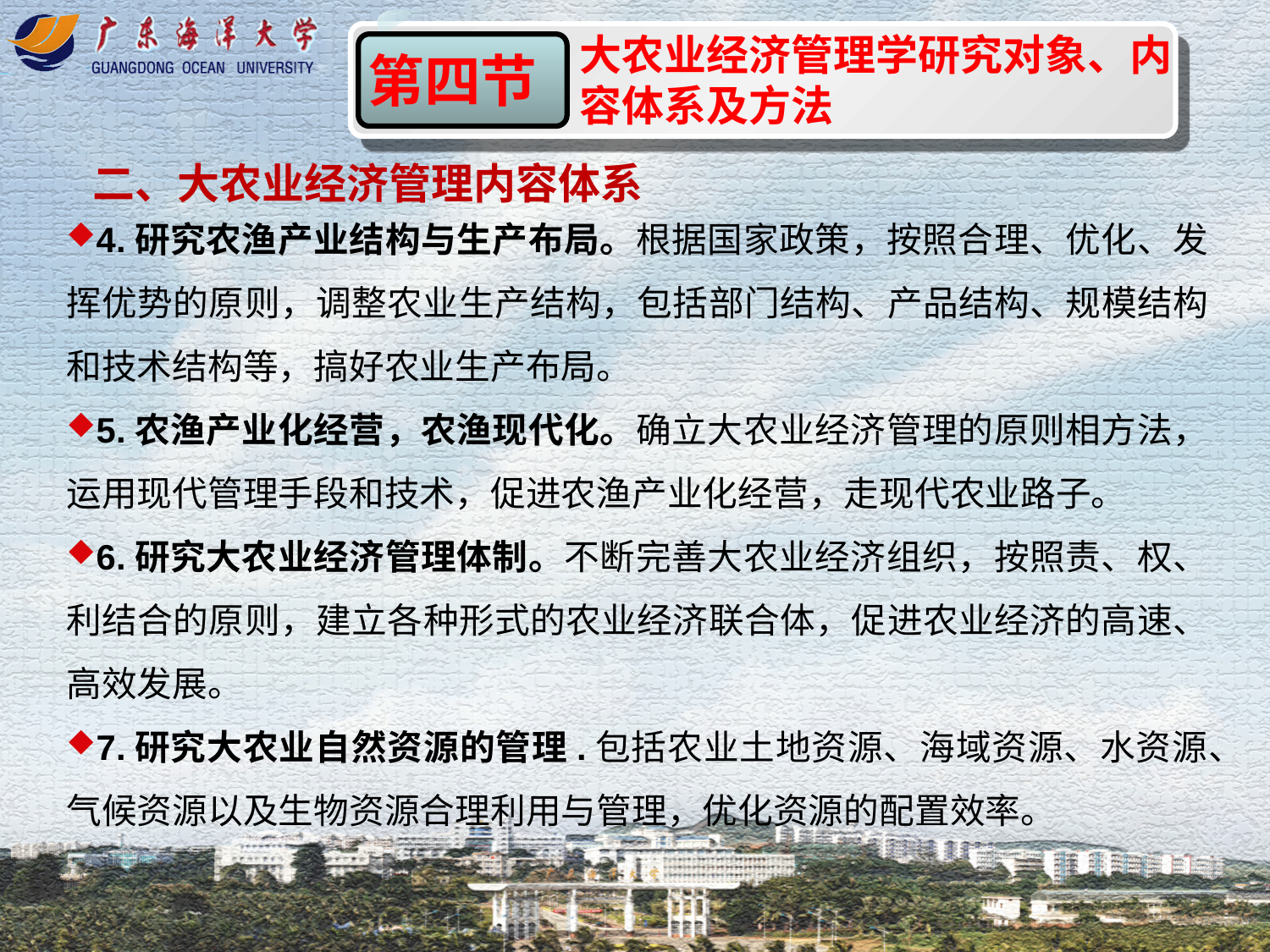

大农业经济管理学研究对象、内容体系及方法

第四节
二、大农业经济管理内容体系
4.研究农渔产业结构与生产布局。根据国家政策，按照合理、优化、发挥优势的原则，调整农业生产结构，包括部门结构、产品结构、规模结构和技术结构等，搞好农业生产布局。
5.农渔产业化经营，农渔现代化。确立大农业经济管理的原则相方法，运用现代管理手段和技术，促进农渔产业化经营，走现代农业路子。
6.研究大农业经济管理体制。不断完善大农业经济组织，按照责、权、利结合的原则，建立各种形式的农业经济联合体，促进农业经济的高速、高效发展。
7.研究大农业自然资源的管理.包括农业土地资源、海域资源、水资源、气候资源以及生物资源合理利用与管理，优化资源的配置效率。